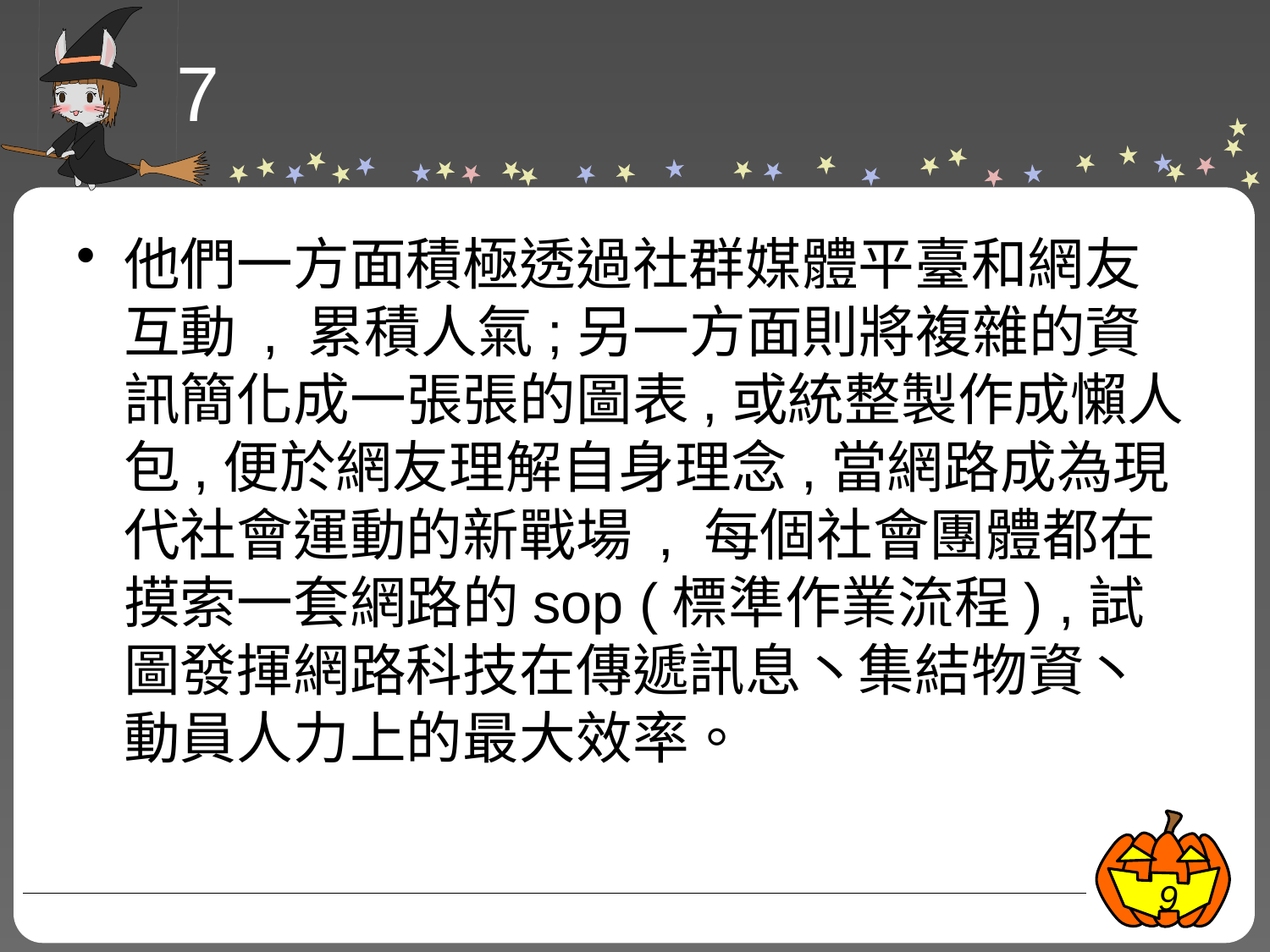

# 7
他們一方面積極透過社群媒體平臺和網友互動 , 累積人氣;另一方面則將複雜的資訊簡化成一張張的圖表,或統整製作成懶人包,便於網友理解自身理念,當網路成為現代社會運動的新戰場 , 每個社會團體都在摸索一套網路的sop (標準作業流程) ,試圖發揮網路科技在傳遞訊息丶集結物資丶動員人力上的最大效率。

9